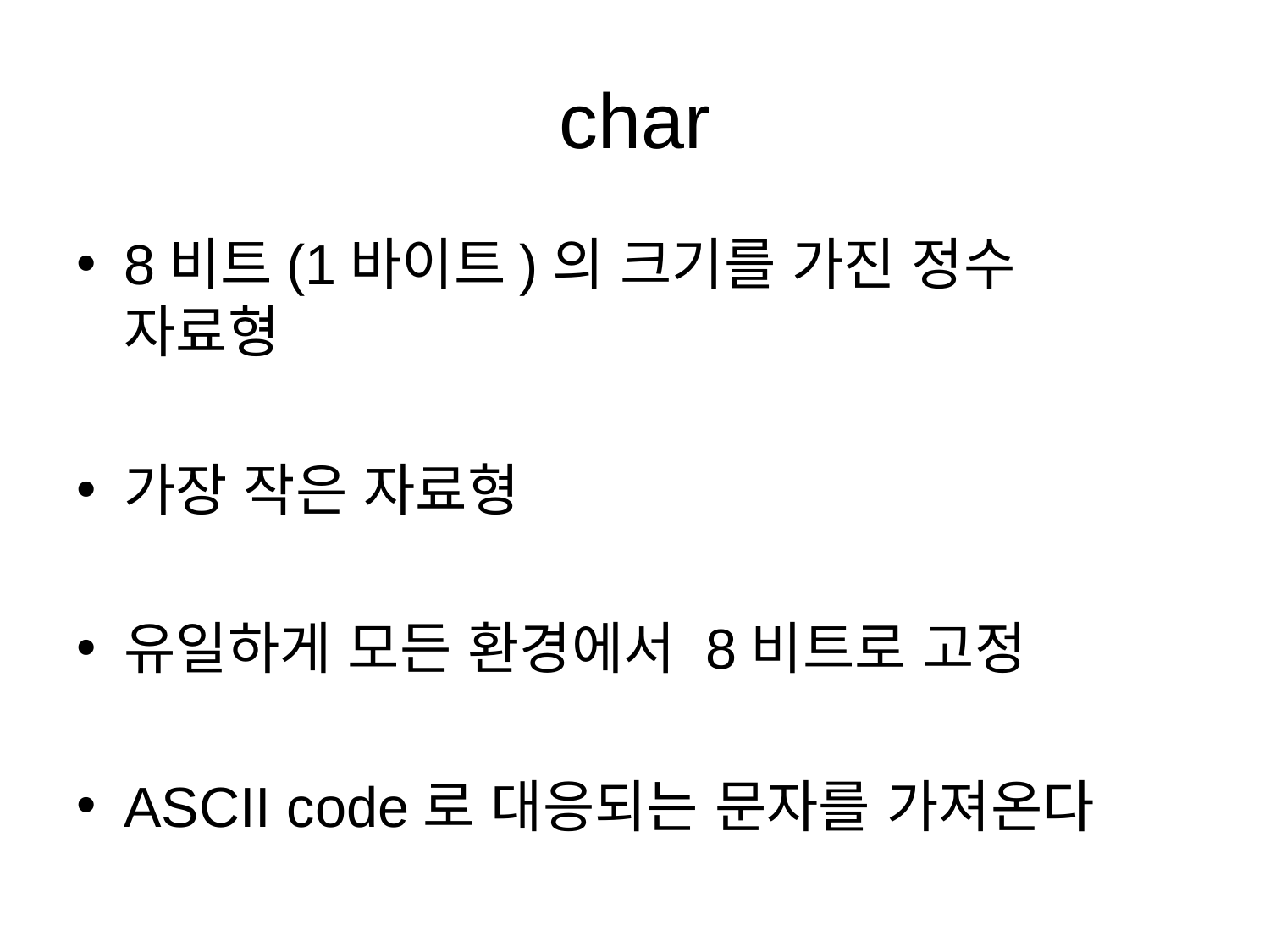

# char
8비트(1바이트)의 크기를 가진 정수       자료형

가장 작은 자료형

유일하게 모든 환경에서 8비트로 고정

ASCII code로 대응되는 문자를 가져온다